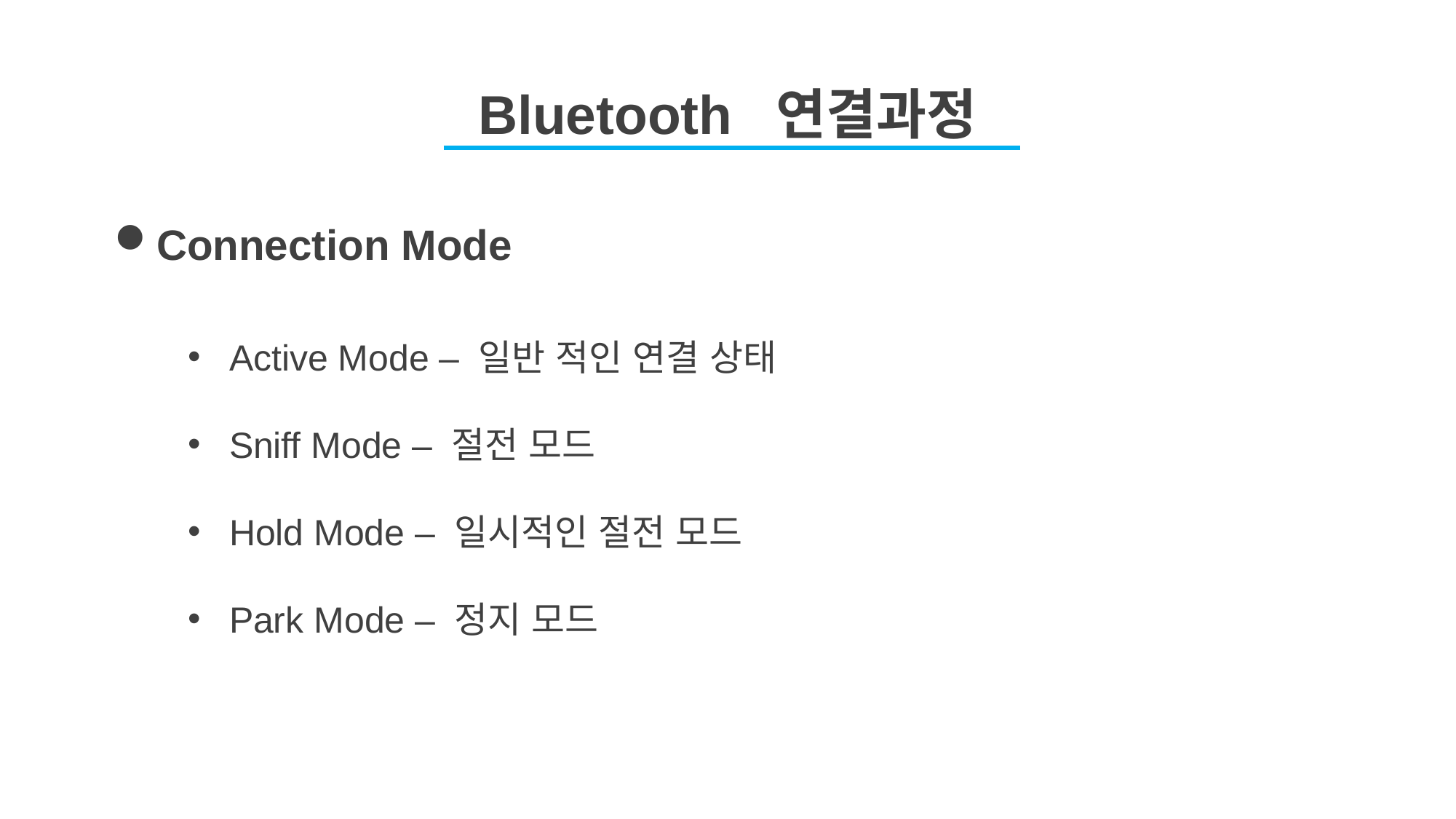

Bluetooth  연결과정
Connection Mode
Active Mode – 일반 적인 연결 상태

Sniff Mode – 절전 모드

Hold Mode – 일시적인 절전 모드

Park Mode – 정지 모드